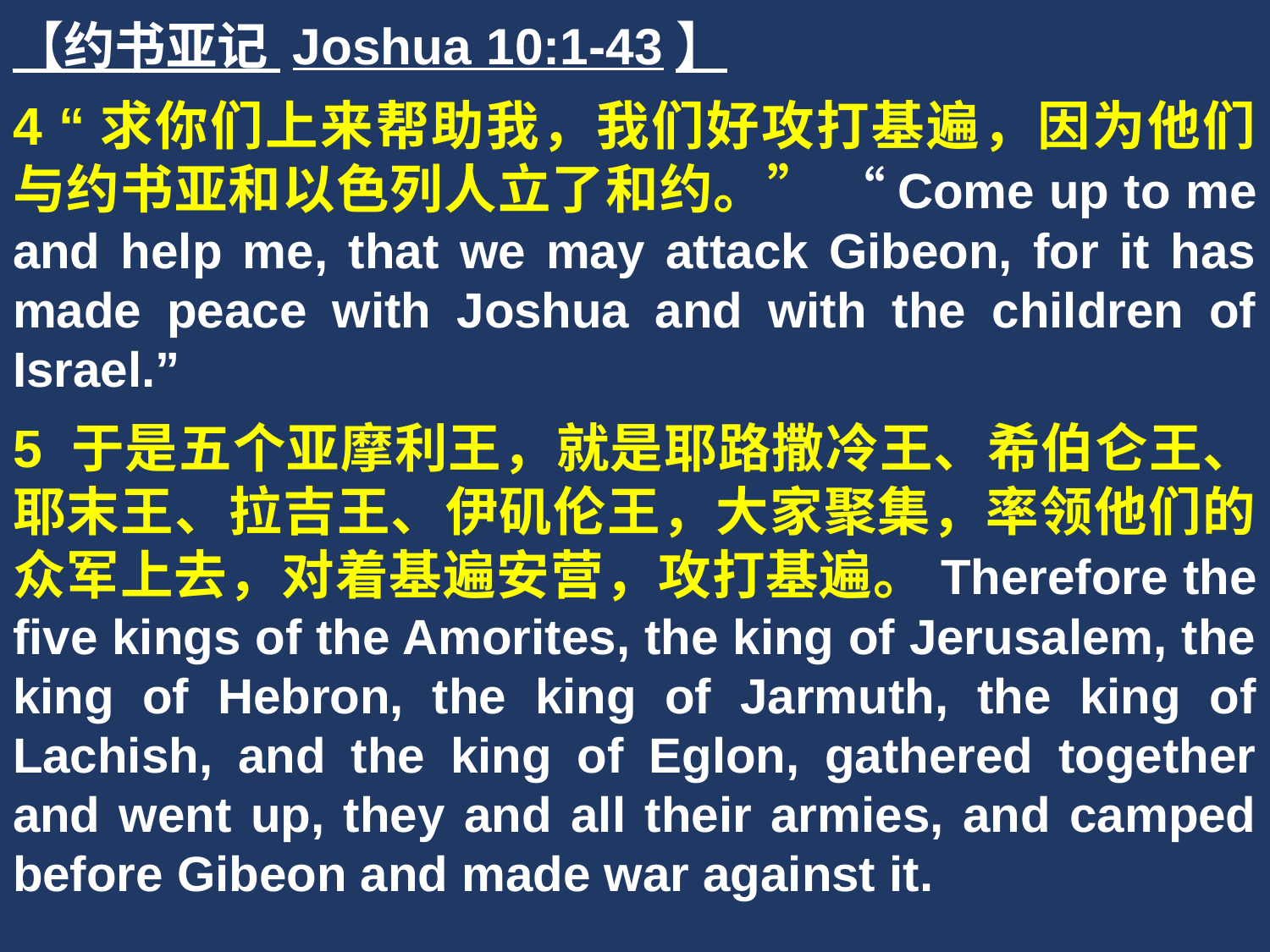

【约书亚记 Joshua 10:1-43】
4 “求你们上来帮助我，我们好攻打基遍，因为他们与约书亚和以色列人立了和约。” “Come up to me and help me, that we may attack Gibeon, for it has made peace with Joshua and with the children of Israel.”
5 于是五个亚摩利王，就是耶路撒冷王、希伯仑王、耶末王、拉吉王、伊矶伦王，大家聚集，率领他们的众军上去，对着基遍安营，攻打基遍。Therefore the five kings of the Amorites, the king of Jerusalem, the king of Hebron, the king of Jarmuth, the king of Lachish, and the king of Eglon, gathered together and went up, they and all their armies, and camped before Gibeon and made war against it.